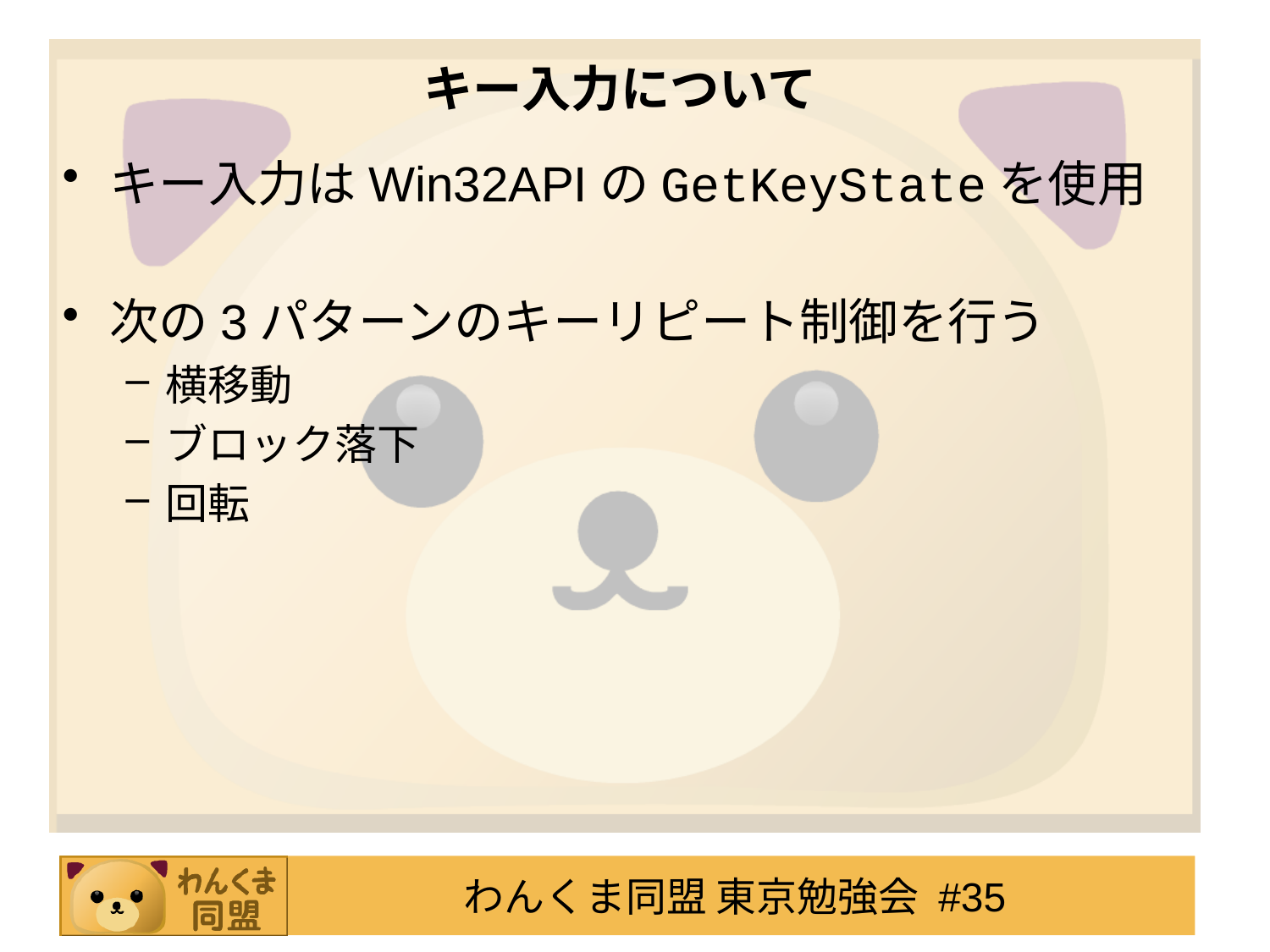

# キー入力について
キー入力はWin32APIのGetKeyStateを使用

次の3パターンのキーリピート制御を行う
横移動
ブロック落下
回転